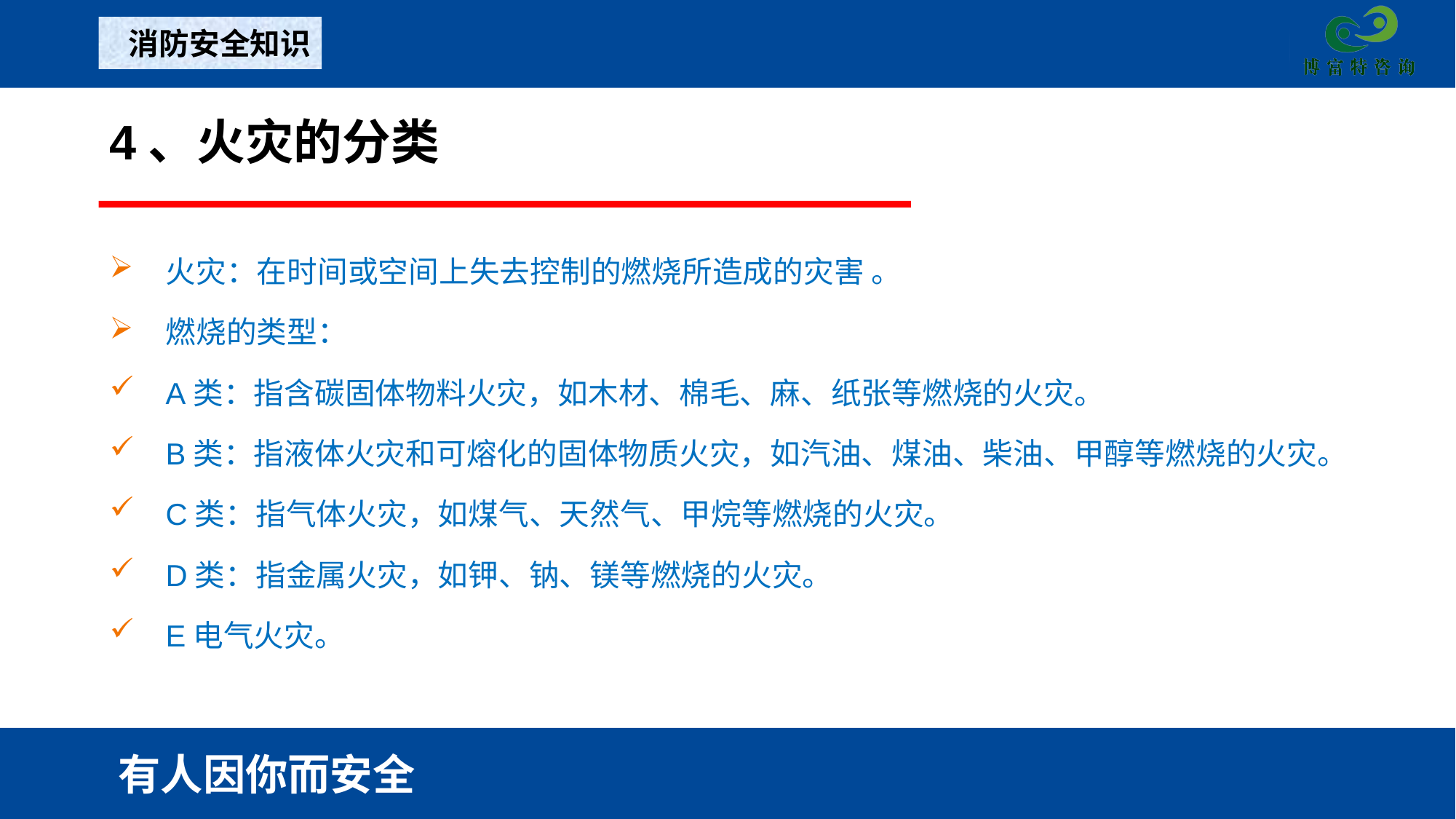

消防安全知识
4、火灾的分类

火灾：在时间或空间上失去控制的燃烧所造成的灾害 。
燃烧的类型：
A类：指含碳固体物料火灾，如木材、棉毛、麻、纸张等燃烧的火灾。
B类：指液体火灾和可熔化的固体物质火灾，如汽油、煤油、柴油、甲醇等燃烧的火灾。
C类：指气体火灾，如煤气、天然气、甲烷等燃烧的火灾。
D类：指金属火灾，如钾、钠、镁等燃烧的火灾。
E电气火灾。